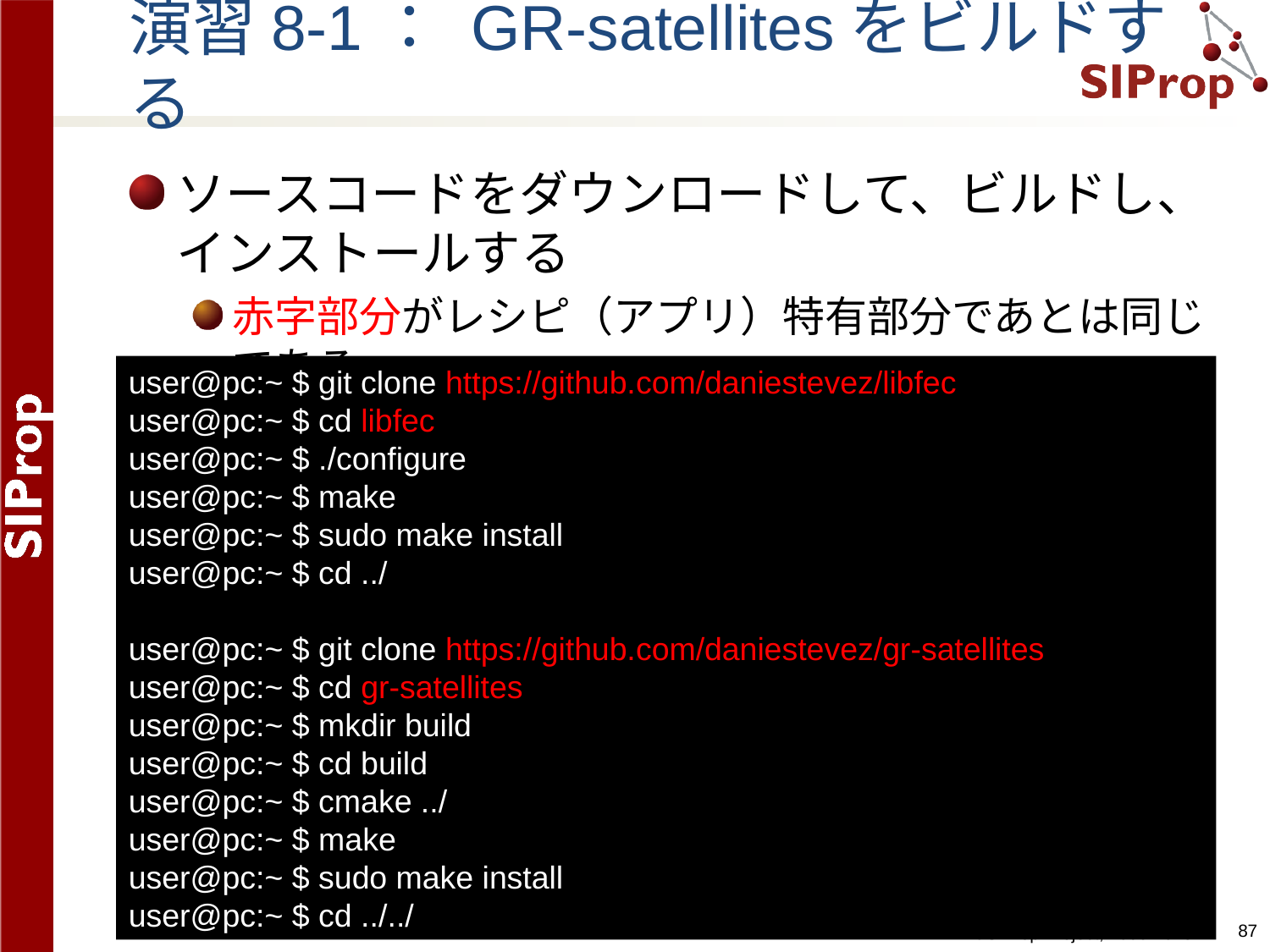

# 演習8-1： GR-satellitesをビルドする
ソースコードをダウンロードして、ビルドし、インストールする
赤字部分がレシピ（アプリ）特有部分であとは同じである

user@pc:~ $ git clone https://github.com/daniestevez/libfec
user@pc:~ $ cd libfec
user@pc:~ $ ./configure
user@pc:~ $ make
user@pc:~ $ sudo make install
user@pc:~ $ cd ../

user@pc:~ $ git clone https://github.com/daniestevez/gr-satellites
user@pc:~ $ cd gr-satellites
user@pc:~ $ mkdir build
user@pc:~ $ cd build
user@pc:~ $ cmake ../
user@pc:~ $ make
user@pc:~ $ sudo make install
user@pc:~ $ cd ../../